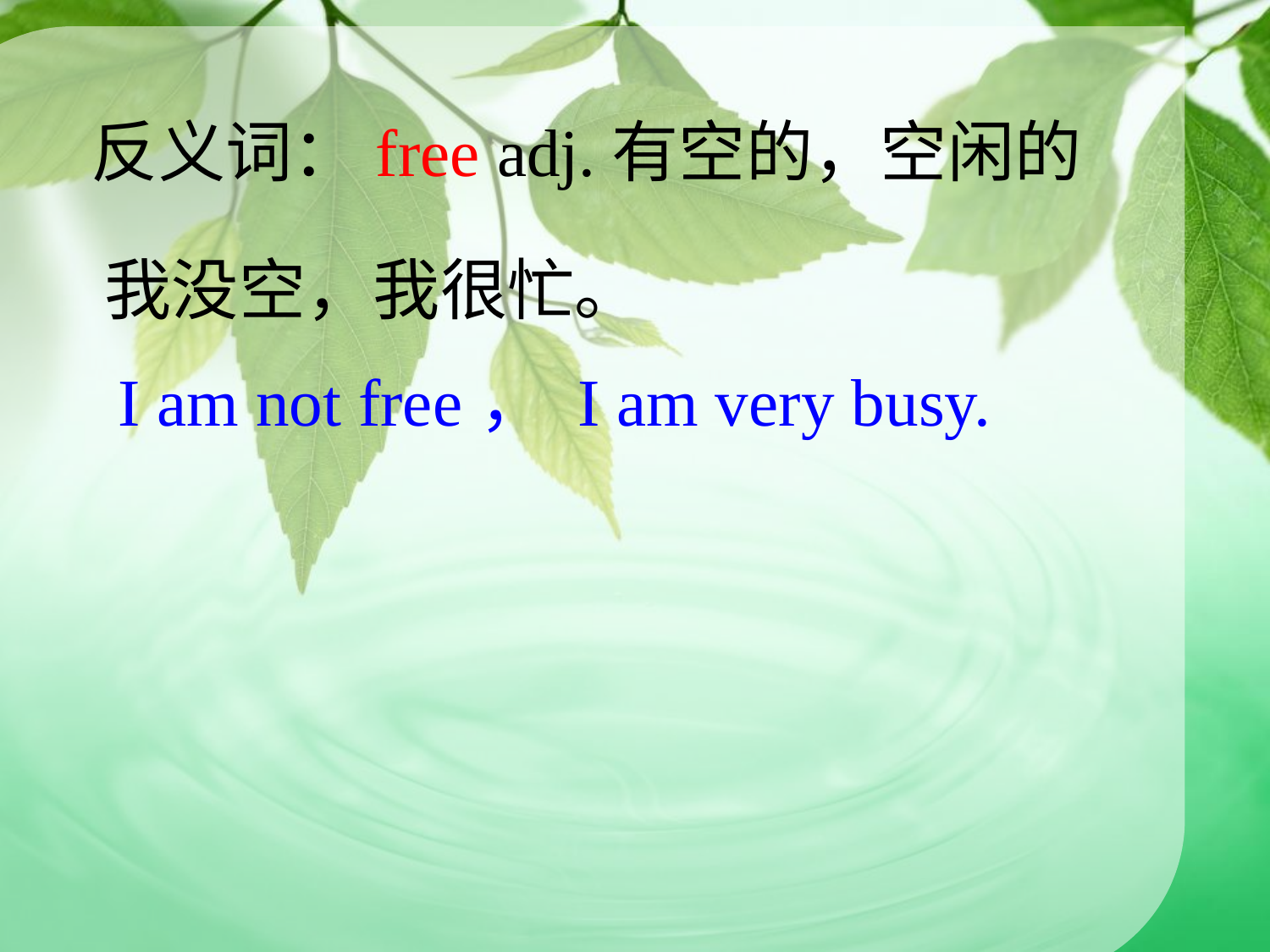

反义词：free adj.有空的，空闲的
我没空，我很忙。
I am not free， I am very busy.